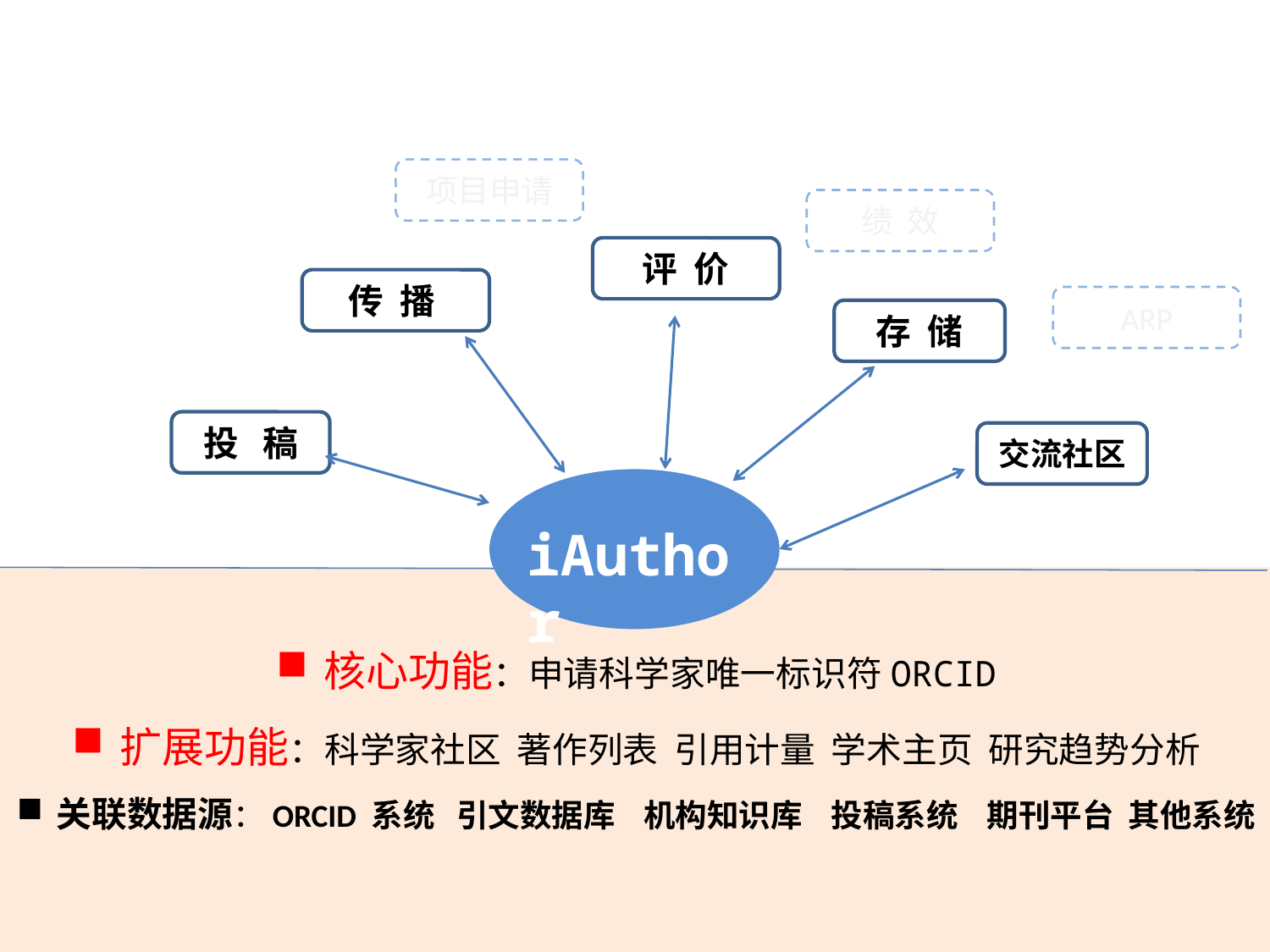

项目申请
绩  效
评  价
传  播
ARP
存  储
投   稿
交流社区

iAuthor

核心功能：申请科学家唯一标识符ORCID
扩展功能：科学家社区  著作列表  引用计量  学术主页  研究趋势分析
关联数据源：ORCID 系统   引文数据库    机构知识库    投稿系统    期刊平台  其他系统